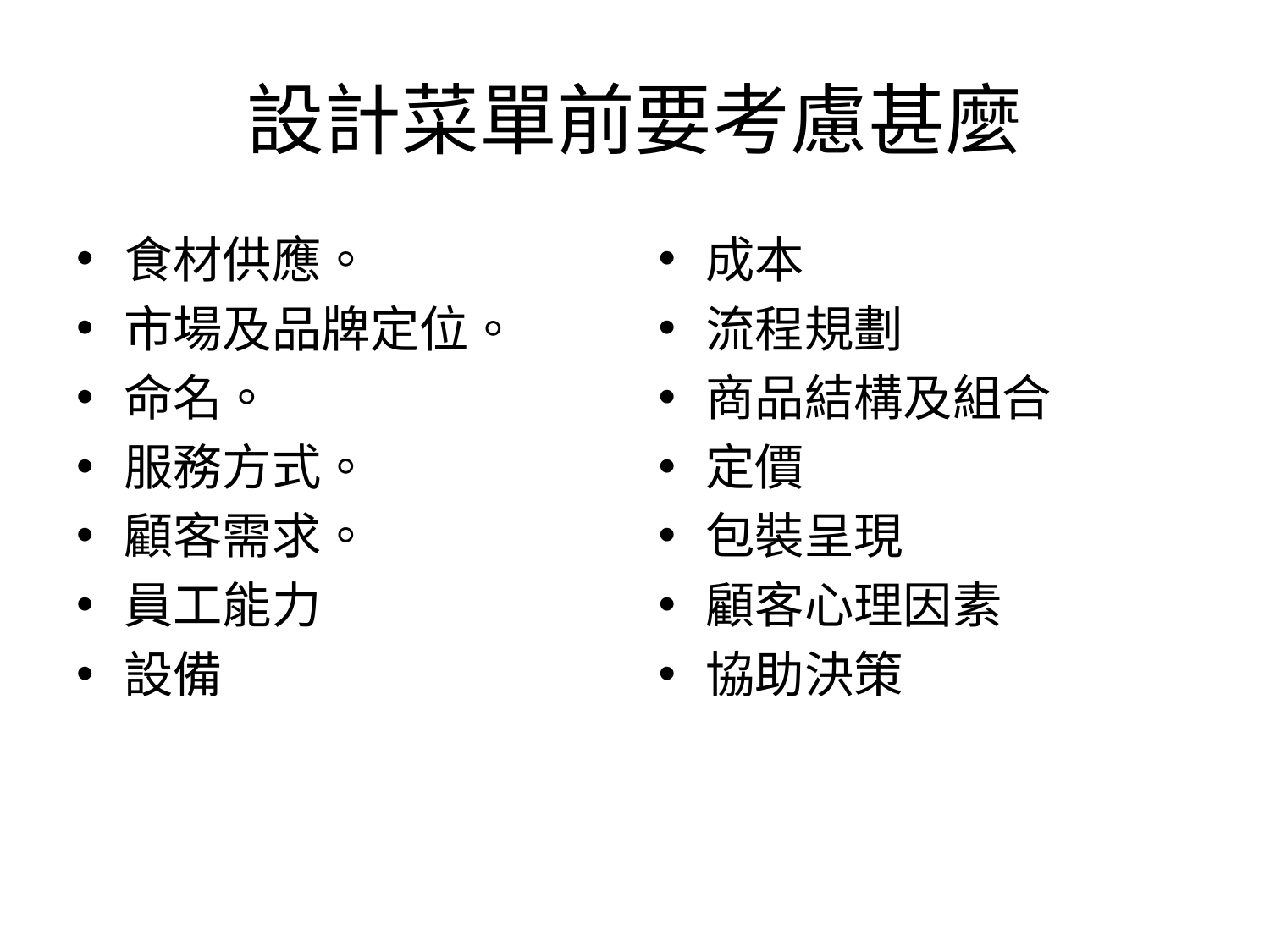

# 設計菜單前要考慮甚麼
食材供應。
市場及品牌定位。
命名。
服務方式。
顧客需求。
員工能力
設備
成本
流程規劃
商品結構及組合
定價
包裝呈現
顧客心理因素
協助決策